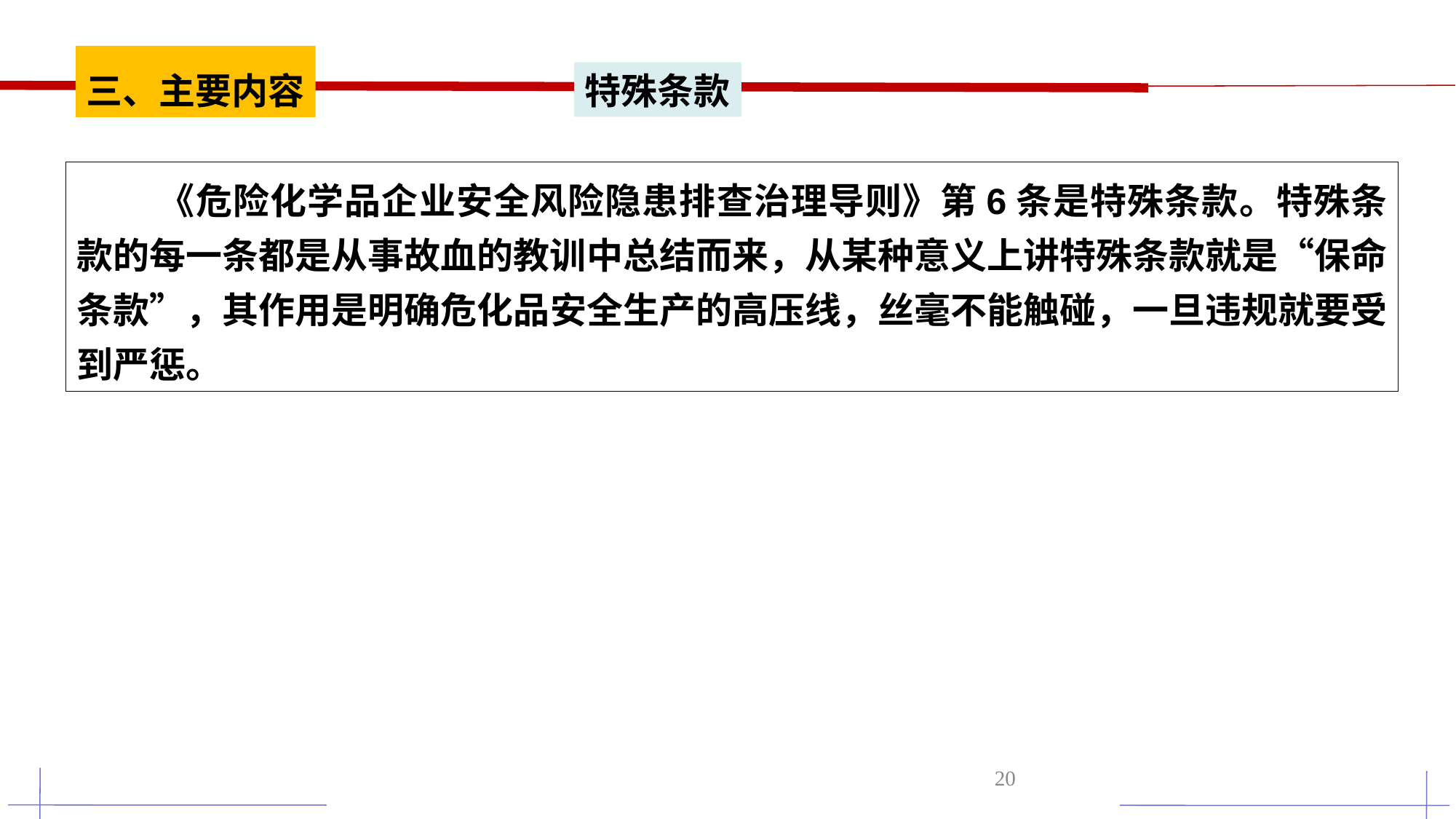

三、主要内容
特殊条款
        《危险化学品企业安全风险隐患排查治理导则》第6条是特殊条款。特殊条款的每一条都是从事故血的教训中总结而来，从某种意义上讲特殊条款就是“保命条款”，其作用是明确危化品安全生产的高压线，丝毫不能触碰，一旦违规就要受到严惩。
20